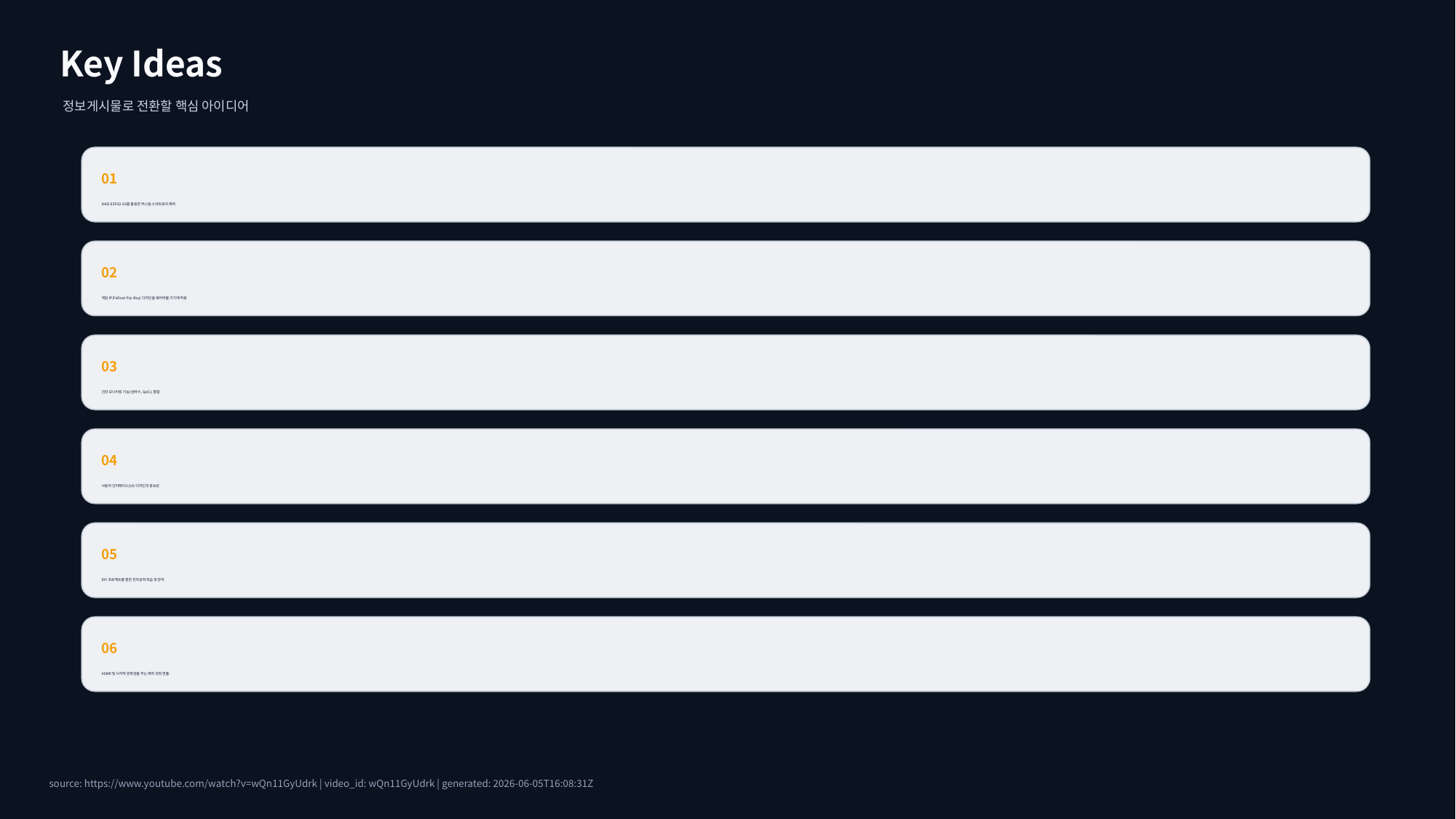

Key Ideas
정보게시물로 전환할 핵심 아이디어

01
XIAO ESP32-S3를 활용한 커스텀 스마트워치 제작

02
게임 IP(Fallout Pip-Boy) 디자인을 웨어러블 기기에 적용

03
건강 모니터링 기능(심박수, SpO₂) 통합

04
사용자 인터페이스(UI) 디자인의 중요성

05
DIY 프로젝트를 통한 전자공학 학습 및 창작

06
ASMR 및 시각적 만족감을 주는 제작 과정 연출
source: https://www.youtube.com/watch?v=wQn11GyUdrk | video_id: wQn11GyUdrk | generated: 2026-06-05T16:08:31Z